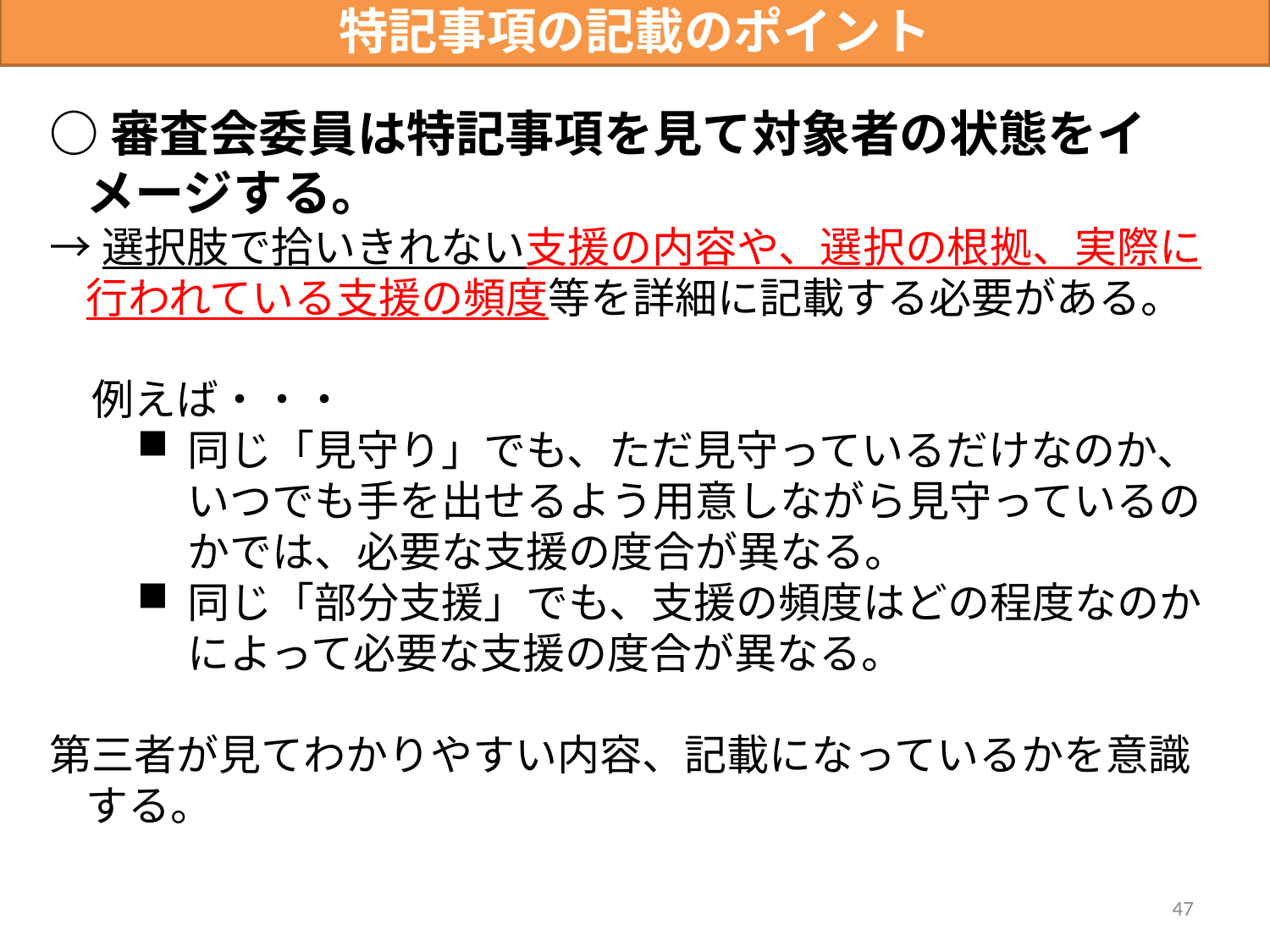

特記事項の記載のポイント
○審査会委員は特記事項を見て対象者の状態をイメージする。
→選択肢で拾いきれない支援の内容や、選択の根拠、実際に行われている支援の頻度等を詳細に記載する必要がある。

　例えば・・・
同じ「見守り」でも、ただ見守っているだけなのか、いつでも手を出せるよう用意しながら見守っているのかでは、必要な支援の度合が異なる。
同じ「部分支援」でも、支援の頻度はどの程度なのかによって必要な支援の度合が異なる。

第三者が見てわかりやすい内容、記載になっているかを意識する。

47